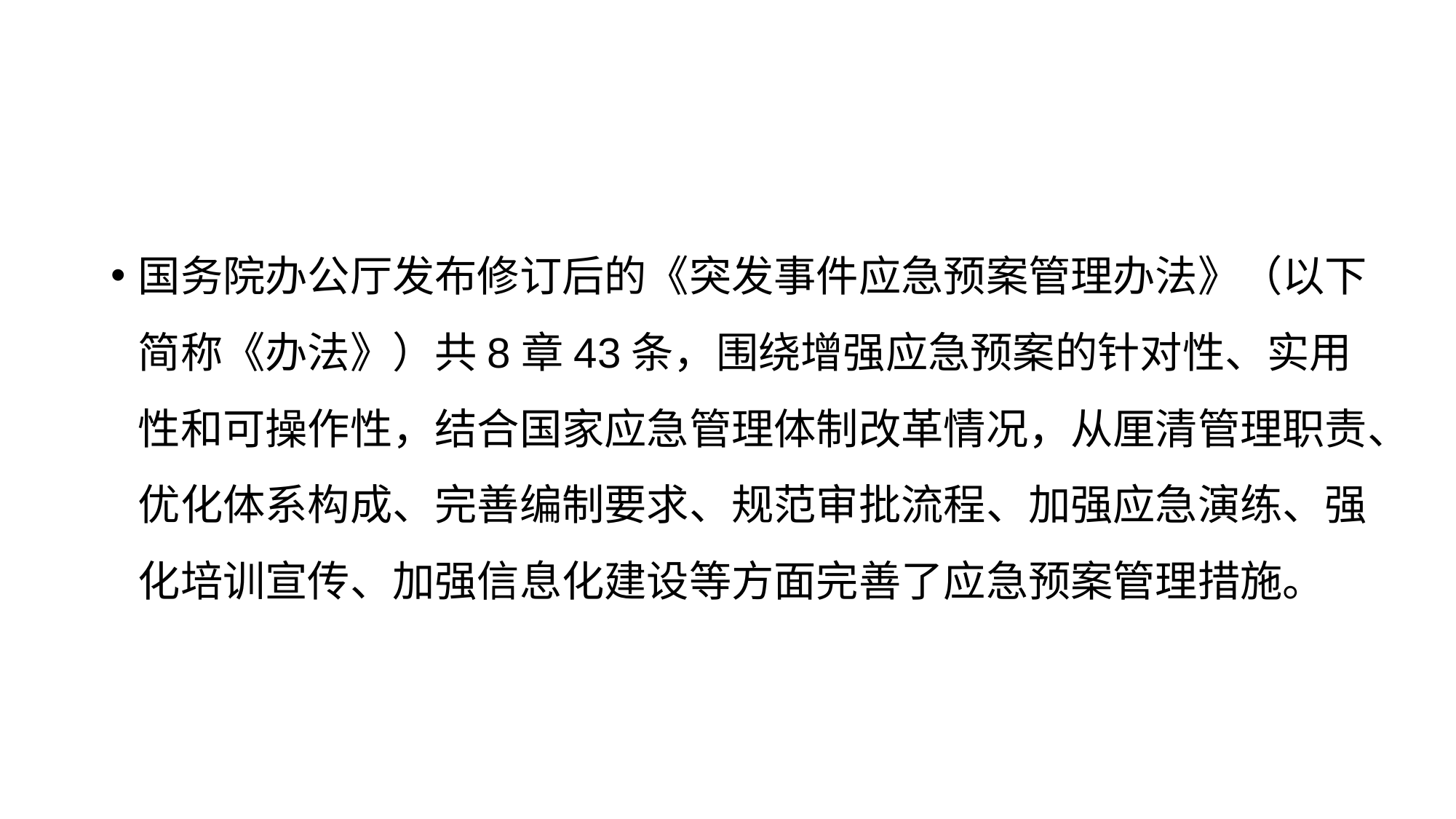

#
国务院办公厅发布修订后的《突发事件应急预案管理办法》（以下简称《办法》）共8章43条，围绕增强应急预案的针对性、实用性和可操作性，结合国家应急管理体制改革情况，从厘清管理职责、优化体系构成、完善编制要求、规范审批流程、加强应急演练、强化培训宣传、加强信息化建设等方面完善了应急预案管理措施。